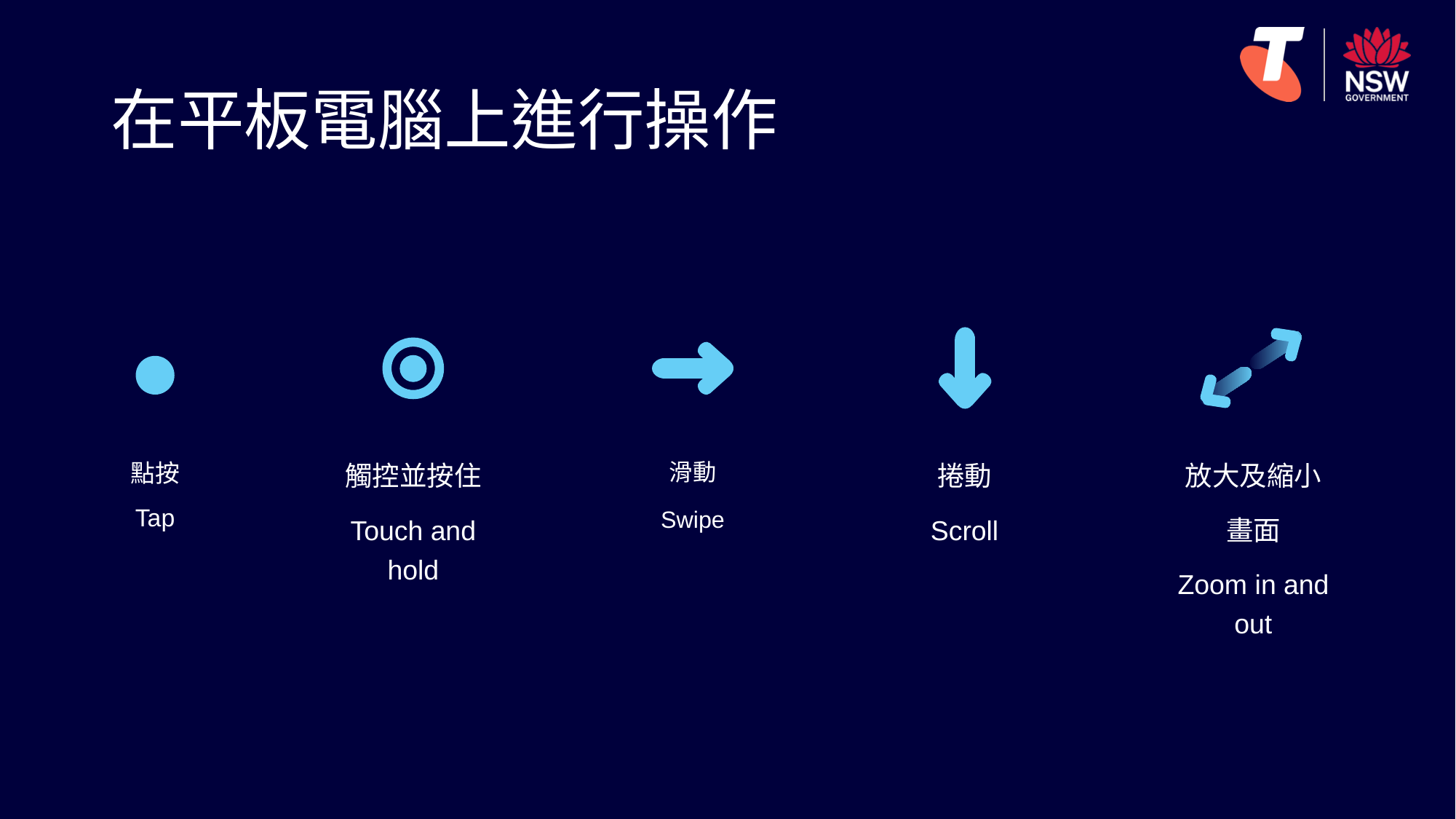

# 在平板電腦上進行操作

點按
Tap
觸控並按住
Touch and hold
滑動
Swipe
捲動
Scroll
放大及縮小
畫面
Zoom in and out